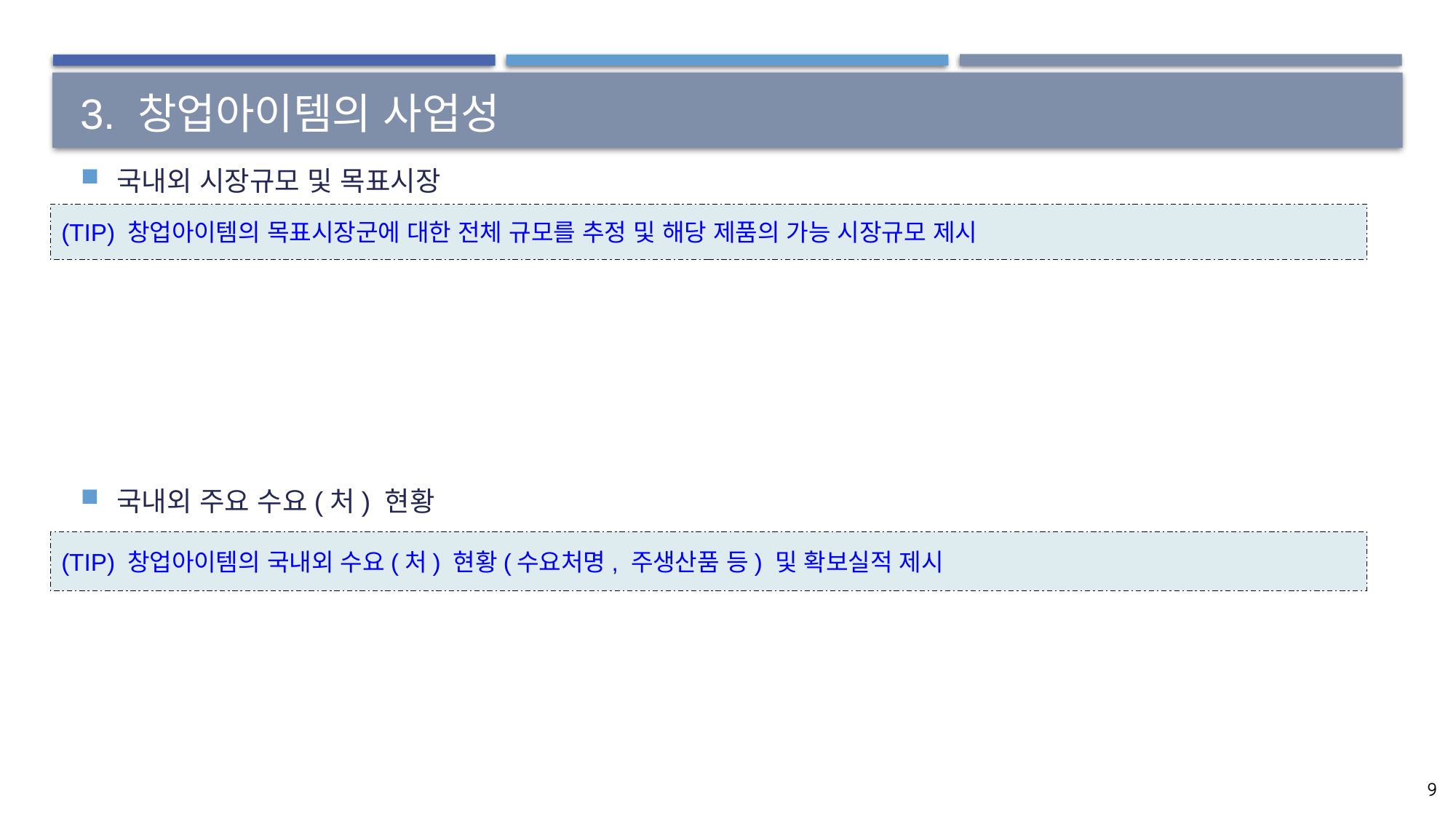

# 3. 창업아이템의 사업성
국내외 시장규모 및 목표시장
(TIP) 창업아이템의 목표시장군에 대한 전체 규모를 추정 및 해당 제품의 가능 시장규모 제시
국내외 주요 수요(처) 현황
(TIP) 창업아이템의 국내외 수요(처) 현황(수요처명, 주생산품 등) 및 확보실적 제시
9